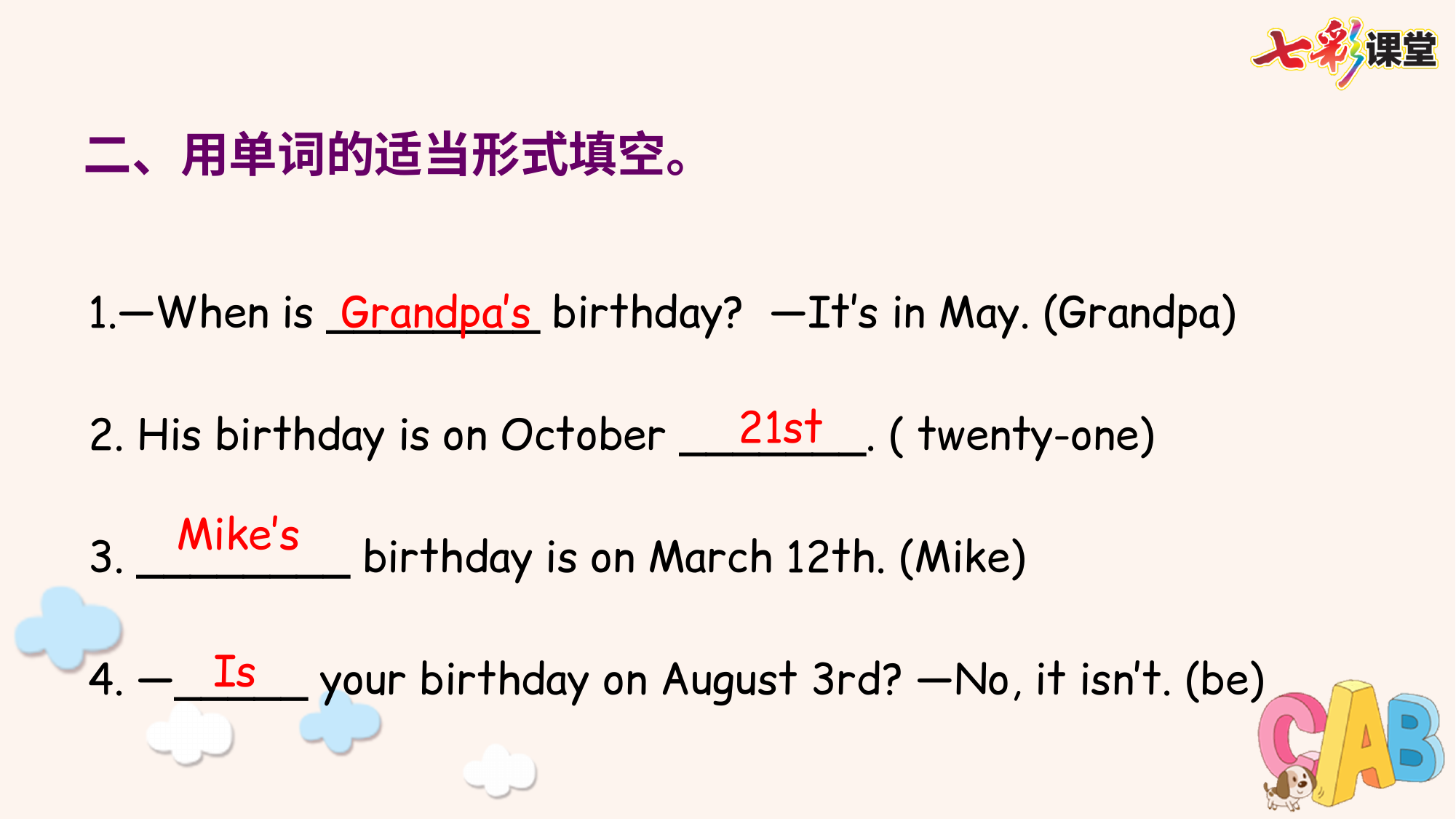

二、用单词的适当形式填空。
1.—When is ________ birthday?  —It’s in May. (Grandpa)

2. His birthday is on October _______. ( twenty-one)

3. ________ birthday is on March 12th. (Mike)

4. —_____ your birthday on August 3rd? —No, it isn’t. (be)

Grandpa’s
21st
Mike’s
Is